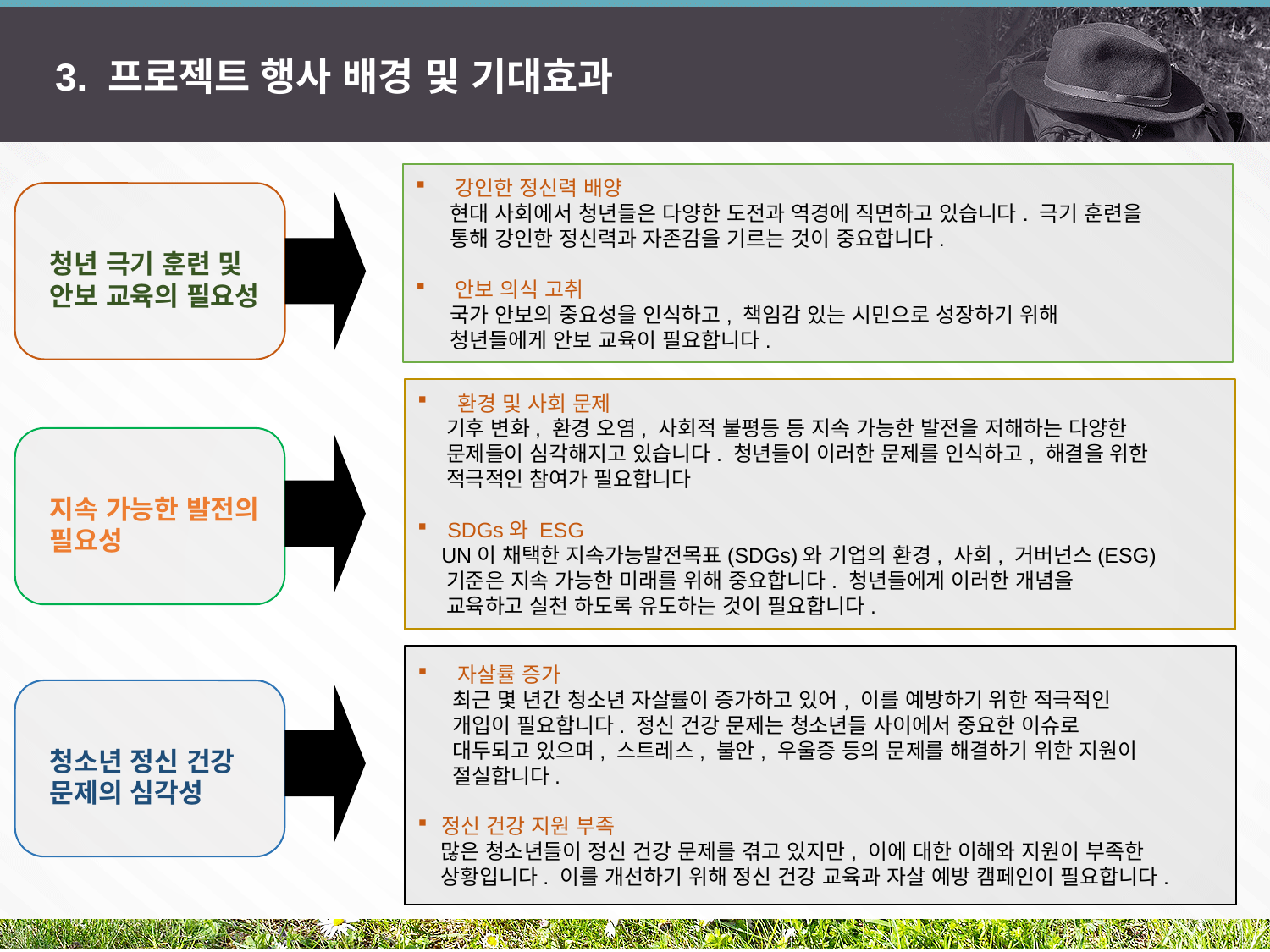

3. 프로젝트 행사 배경 및 기대효과
강인한 정신력 배양
     현대 사회에서 청년들은 다양한 도전과 역경에 직면하고 있습니다. 극기 훈련을
     통해 강인한 정신력과 자존감을 기르는 것이 중요합니다.

안보 의식 고취
     국가 안보의 중요성을 인식하고, 책임감 있는 시민으로 성장하기 위해
     청년들에게 안보 교육이 필요합니다.
 청년 극기 훈련 및
 안보 교육의 필요성

환경 및 사회 문제
    기후 변화, 환경 오염, 사회적 불평등 등 지속 가능한 발전을 저해하는 다양한
    문제들이 심각해지고 있습니다. 청년들이 이러한 문제를 인식하고, 해결을 위한
    적극적인 참여가 필요합니다

 SDGs와 ESG
    UN이 채택한 지속가능발전목표(SDGs)와 기업의 환경, 사회, 거버넌스(ESG)
    기준은 지속 가능한 미래를 위해 중요합니다. 청년들에게 이러한 개념을
    교육하고 실천 하도록 유도하는 것이 필요합니다.
 지속 가능한 발전의
 필요성

자살률 증가
     최근 몇 년간 청소년 자살률이 증가하고 있어, 이를 예방하기 위한 적극적인
     개입이 필요합니다. 정신 건강 문제는 청소년들 사이에서 중요한 이슈로
     대두되고 있으며, 스트레스, 불안, 우울증 등의 문제를 해결하기 위한 지원이
     절실합니다.

정신 건강 지원 부족
   많은 청소년들이 정신 건강 문제를 겪고 있지만, 이에 대한 이해와 지원이 부족한
   상황입니다. 이를 개선하기 위해 정신 건강 교육과 자살 예방 캠페인이 필요합니다.

 청소년 정신 건강
 문제의 심각성